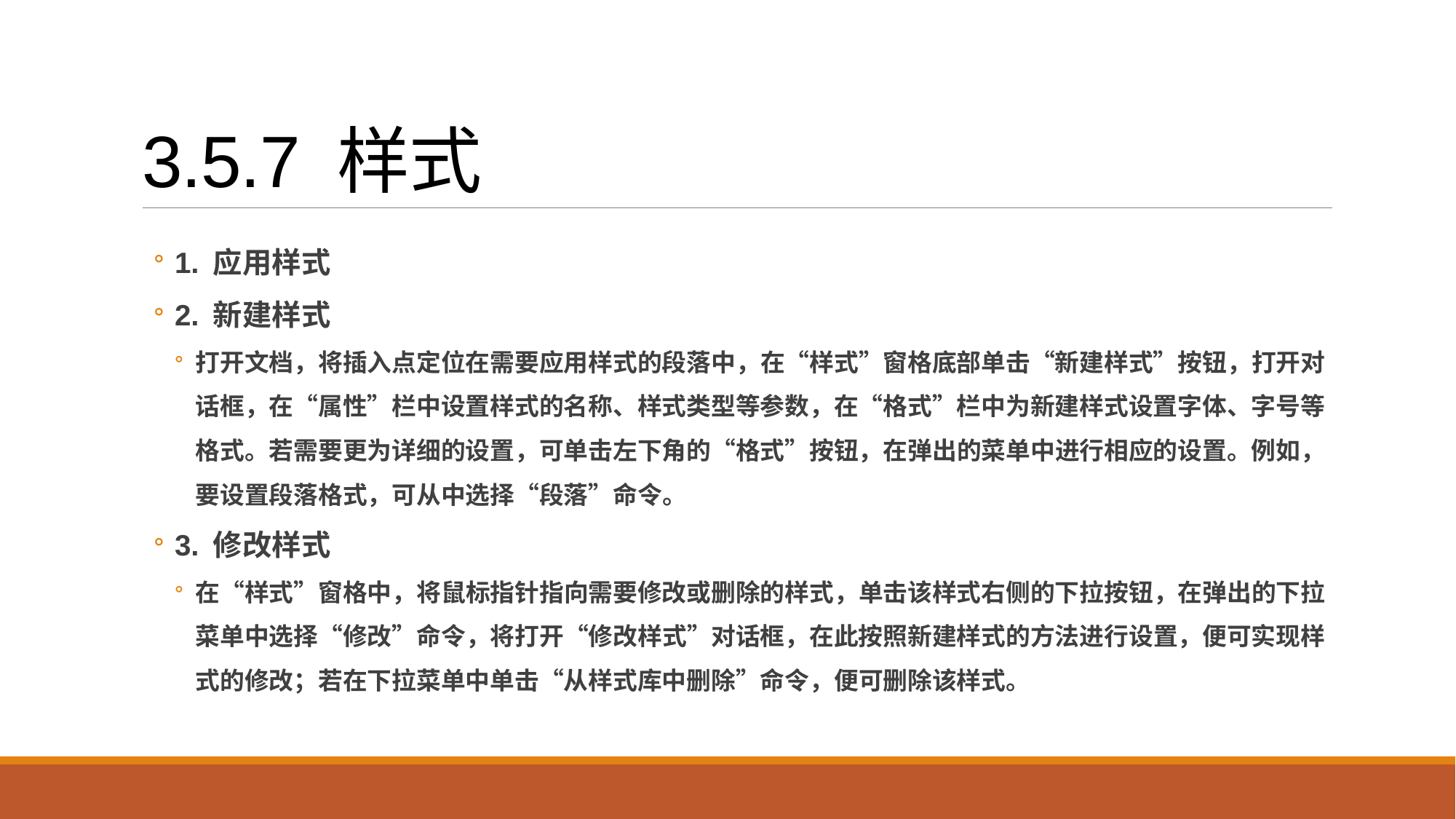

# 3.5.7 样式
1. 应用样式
2. 新建样式
打开文档，将插入点定位在需要应用样式的段落中，在“样式”窗格底部单击“新建样式”按钮，打开对话框，在“属性”栏中设置样式的名称、样式类型等参数，在“格式”栏中为新建样式设置字体、字号等格式。若需要更为详细的设置，可单击左下角的“格式”按钮，在弹出的菜单中进行相应的设置。例如，要设置段落格式，可从中选择“段落”命令。
3. 修改样式
在“样式”窗格中，将鼠标指针指向需要修改或删除的样式，单击该样式右侧的下拉按钮，在弹出的下拉菜单中选择“修改”命令，将打开“修改样式”对话框，在此按照新建样式的方法进行设置，便可实现样式的修改；若在下拉菜单中单击“从样式库中删除”命令，便可删除该样式。